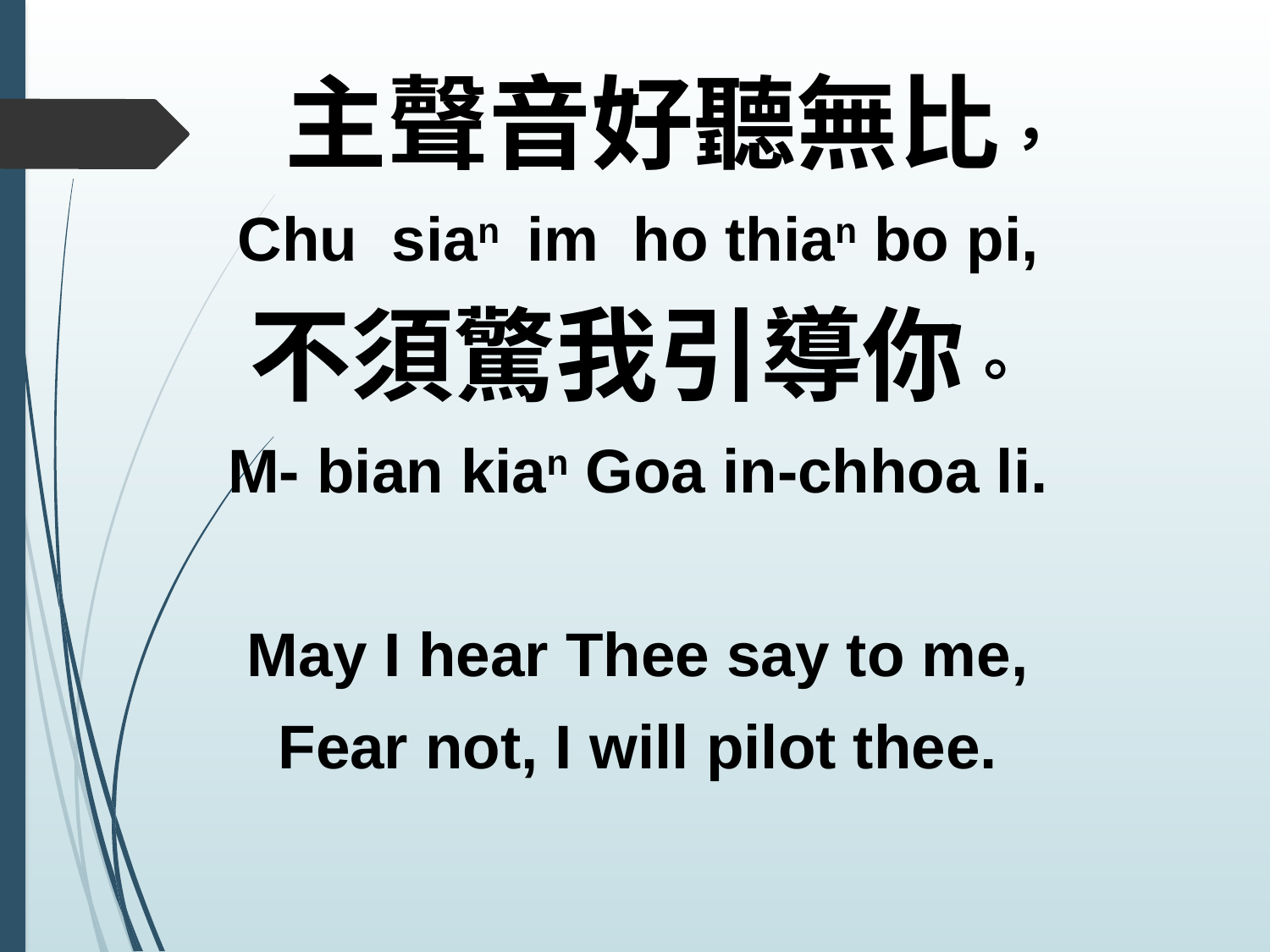

主聲音好聽無比，
Chu  sian  im  ho thian bo pi,
不須驚我引導你。
M- bian kian Goa in-chhoa li.

May I hear Thee say to me,
Fear not, I will pilot thee.